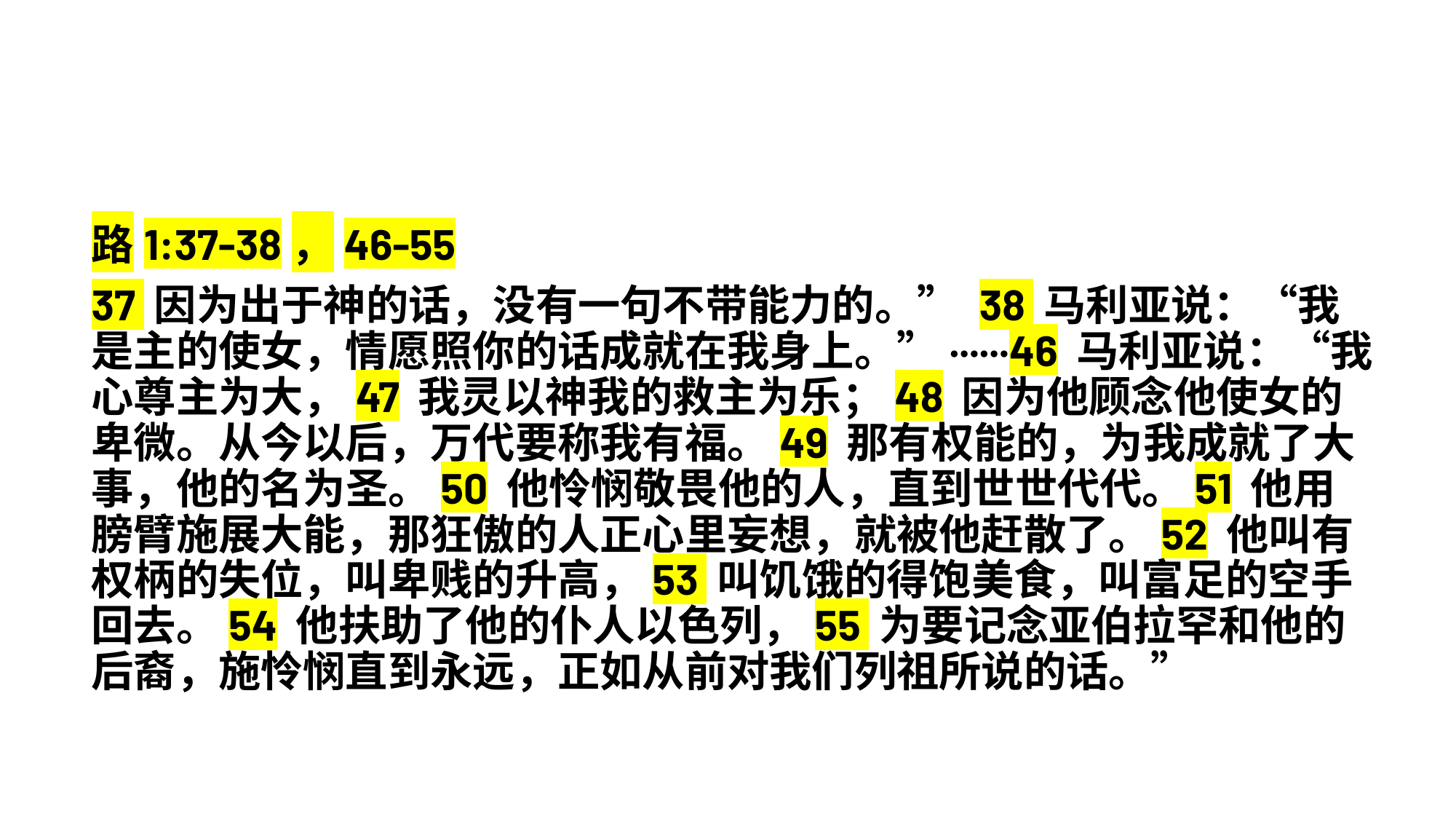

路1:37-38，46-55
37 因为出于神的话，没有一句不带能力的。” 38 马利亚说：“我是主的使女，情愿照你的话成就在我身上。”······46 马利亚说：“我心尊主为大，47 我灵以神我的救主为乐；48 因为他顾念他使女的卑微。从今以后，万代要称我有福。49 那有权能的，为我成就了大事，他的名为圣。50 他怜悯敬畏他的人，直到世世代代。51 他用膀臂施展大能，那狂傲的人正心里妄想，就被他赶散了。52 他叫有权柄的失位，叫卑贱的升高，53 叫饥饿的得饱美食，叫富足的空手回去。54 他扶助了他的仆人以色列，55 为要记念亚伯拉罕和他的后裔，施怜悯直到永远，正如从前对我们列祖所说的话。”